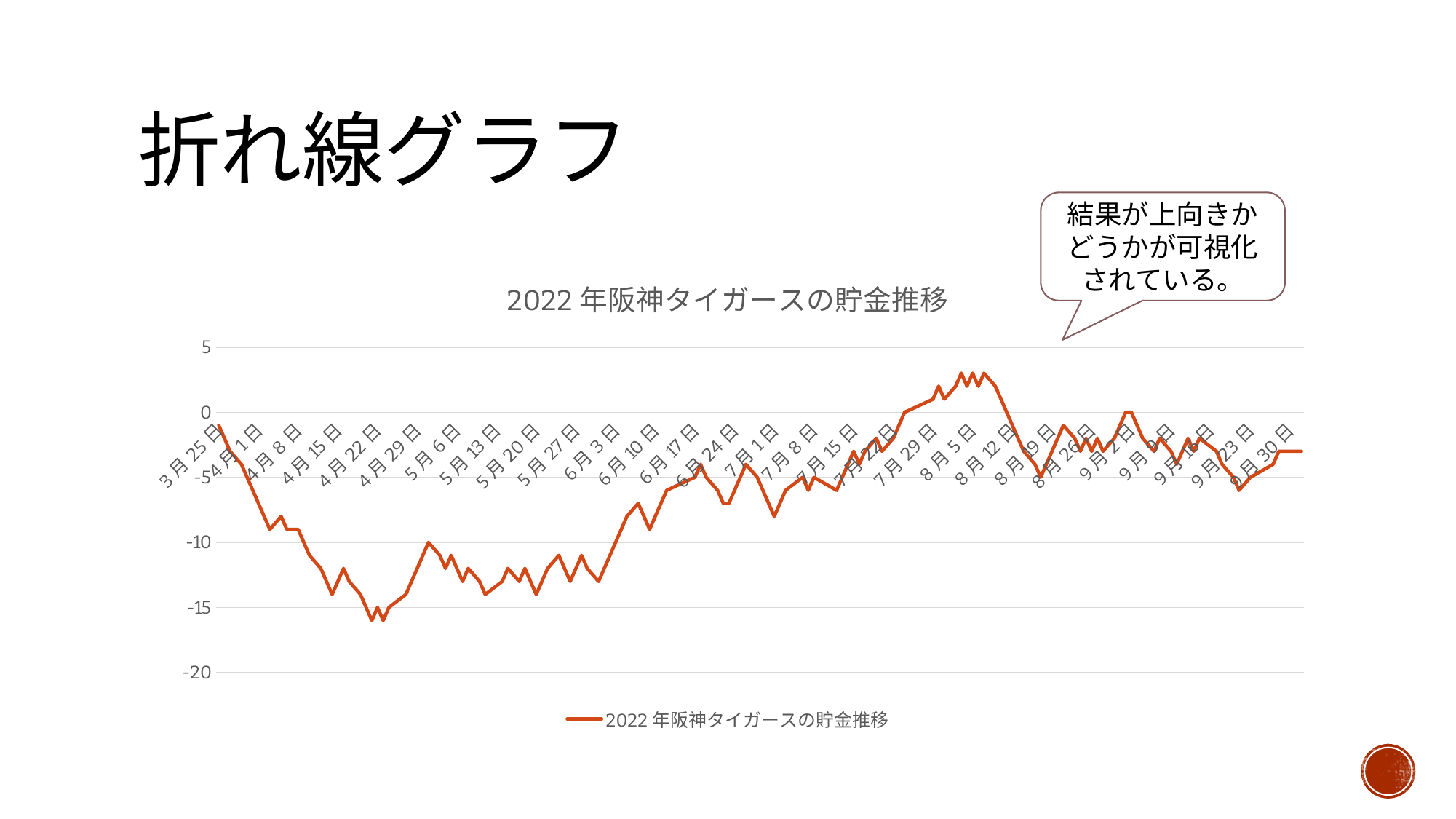

# 折れ線グラフ
結果が上向きかどうかが可視化されている。

### Chart:

| Category | 2022年阪神タイガースの貯金推移 |
|---|---|
| 45010 | -1.0 |
| 45011 | -2.0 |
| 45012 | -3.0 |
| 45014 | -4.0 |
| 45015 | -5.0 |
| 45016 | -6.0 |
| 45017 | -7.0 |
| 45018 | -8.0 |
| 45019 | -9.0 |
| 45021 | -8.0 |
| 45022 | -9.0 |
| 45024 | -9.0 |
| 45025 | -10.0 |
| 45026 | -11.0 |
| 45028 | -12.0 |
| 45029 | -13.0 |
| 45030 | -14.0 |
| 45031 | -13.0 |
| 45032 | -12.0 |
| 45033 | -13.0 |
| 45035 | -14.0 |
| 45036 | -15.0 |
| 45037 | -16.0 |
| 45038 | -15.0 |
| 45039 | -16.0 |
| 45040 | -15.0 |
| 45043 | -14.0 |
| 45044 | -13.0 |
| 45045 | -12.0 |
| 45046 | -11.0 |
| 45047 | -10.0 |
| 45049 | -11.0 |
| 45050 | -12.0 |
| 45051 | -11.0 |
| 45052 | -12.0 |
| 45053 | -13.0 |
| 45054 | -12.0 |
| 45056 | -13.0 |
| 45057 | -14.0 |
| 45060 | -13.0 |
| 45061 | -12.0 |
| 45063 | -13.0 |
| 45064 | -12.0 |
| 45065 | -13.0 |
| 45066 | -14.0 |
| 45067 | -13.0 |
| 45068 | -12.0 |
| 45070 | -11.0 |
| 45071 | -12.0 |
| 45072 | -13.0 |
| 45073 | -12.0 |
| 45074 | -11.0 |
| 45075 | -12.0 |
| 45077 | -13.0 |
| 45078 | -12.0 |
| 45079 | -11.0 |
| 45080 | -10.0 |
| 45081 | -9.0 |
| 45082 | -8.0 |
| 45084 | -7.0 |
| 45085 | -8.0 |
| 45086 | -9.0 |
| 45087 | -8.0 |
| 45088 | -7.0 |
| 45089 | -6.0 |
| 45094 | -5.0 |
| 45095 | -4.0 |
| 45096 | -5.0 |
| 45098 | -6.0 |
| 45099 | -7.0 |
| 45100 | -7.0 |
| 45101 | -6.0 |
| 45102 | -5.0 |
| 45103 | -4.0 |
| 45105 | -5.0 |
| 45106 | -6.0 |
| 45107 | -7.0 |
| 45108 | -8.0 |
| 45109 | -7.0 |
| 45110 | -6.0 |
| 45113 | -5.0 |
| 45114 | -6.0 |
| 45115 | -5.0 |
| 45119 | -6.0 |
| 45120 | -5.0 |
| 45121 | -4.0 |
| 45122 | -3.0 |
| 45123 | -4.0 |
| 45124 | -3.0 |
| 45126 | -2.0 |
| 45127 | -3.0 |
| 45129 | -2.0 |
| 45130 | -1.0 |
| 45131 | 0.0 |
| 45136 | 1.0 |
| 45137 | 2.0 |
| 45138 | 1.0 |
| 45140 | 2.0 |
| 45141 | 3.0 |
| 45142 | 2.0 |
| 45143 | 3.0 |
| 45144 | 2.0 |
| 45145 | 3.0 |
| 45147 | 2.0 |
| 45148 | 1.0 |
| 45149 | 0.0 |
| 45150 | -1.0 |
| 45151 | -2.0 |
| 45152 | -3.0 |
| 45154 | -4.0 |
| 45155 | -5.0 |
| 45156 | -4.0 |
| 45157 | -3.0 |
| 45158 | -2.0 |
| 45159 | -1.0 |
| 45161 | -2.0 |
| 45162 | -3.0 |
| 45163 | -2.0 |
| 45164 | -3.0 |
| 45165 | -2.0 |
| 45166 | -3.0 |
| 45168 | -2.0 |
| 45169 | -1.0 |
| 45170 | 0.0 |
| 45171 | 0.0 |
| 45172 | -1.0 |
| 45173 | -2.0 |
| 45175 | -3.0 |
| 45176 | -2.0 |
| 45178 | -3.0 |
| 45179 | -4.0 |
| 45180 | -3.0 |
| 45181 | -2.0 |
| 45182 | -3.0 |
| 45183 | -2.0 |
| 45186 | -3.0 |
| 45187 | -4.0 |
| 45189 | -5.0 |
| 45190 | -6.0 |
| 45192 | -5.0 |
| 45196 | -4.0 |
| 45197 | -3.0 |
| 45201 | -3.0 |